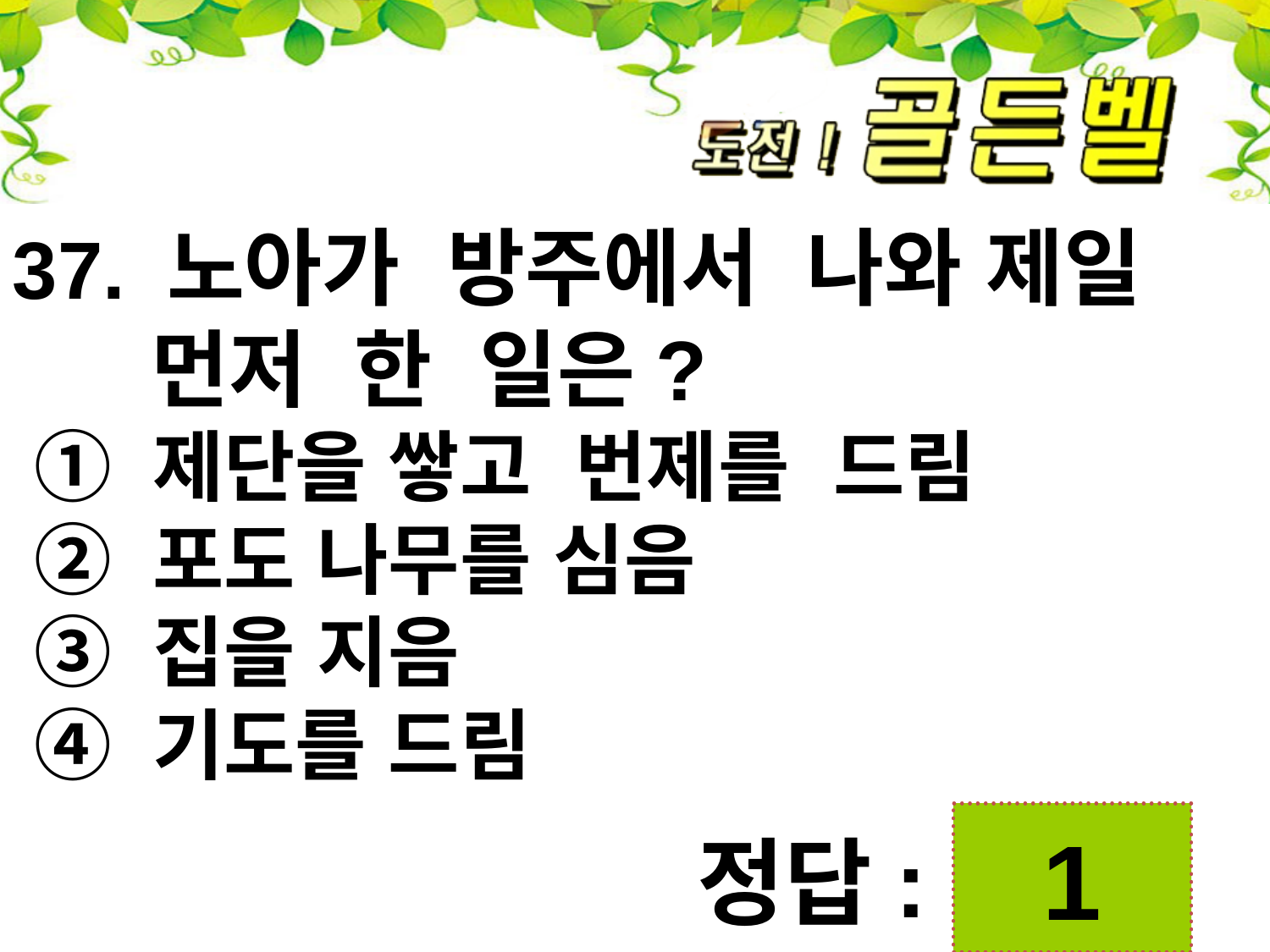

37. 노아가  방주에서  나와 제일
     먼저  한  일은?
 ① 제단을 쌓고  번제를  드림
 ② 포도 나무를 심음
 ③ 집을 지음
 ④ 기도를 드림
첨성대
1
정답: